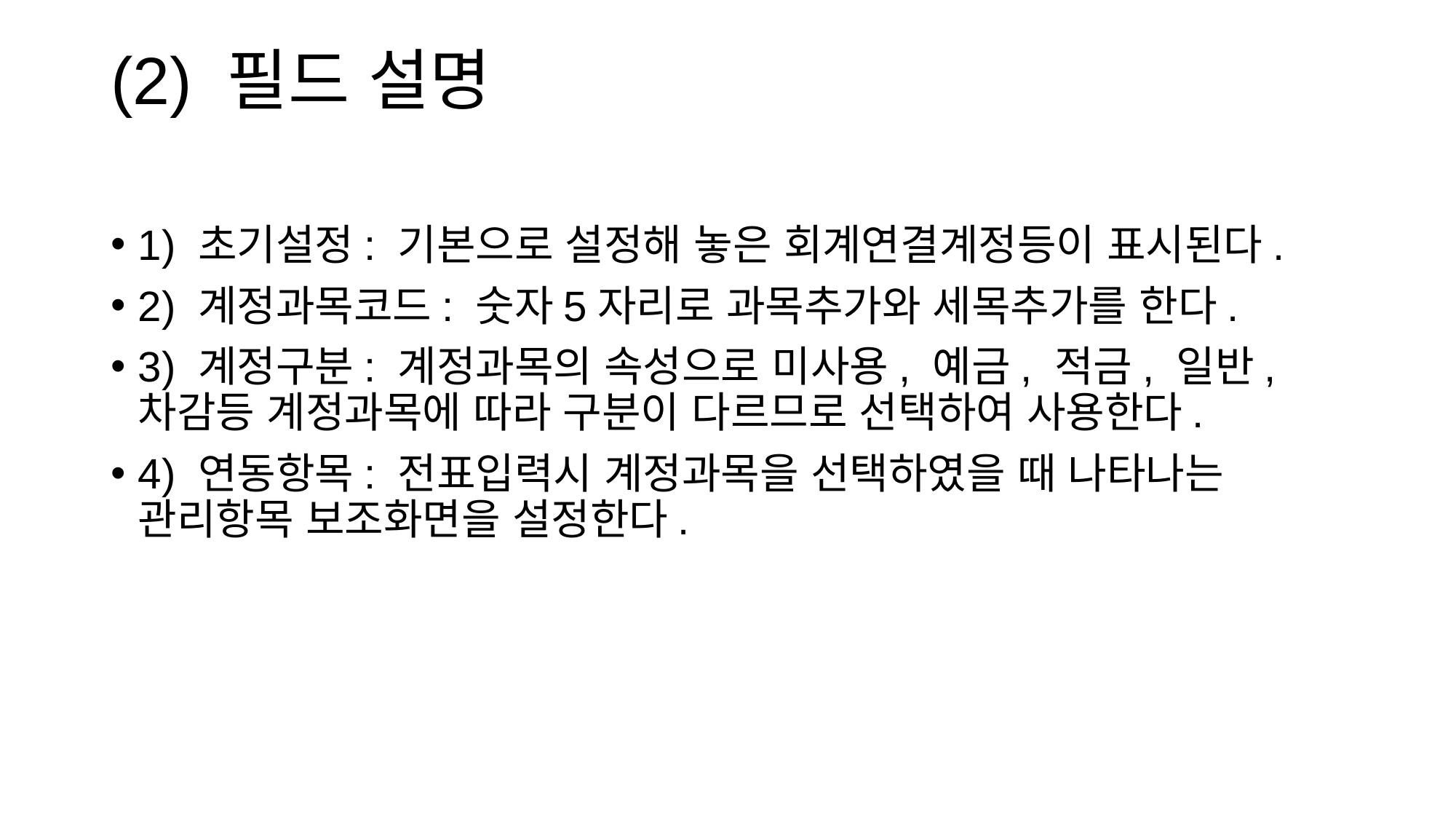

# (2) 필드 설명
1) 초기설정: 기본으로 설정해 놓은 회계연결계정등이 표시된다.
2) 계정과목코드: 숫자5자리로 과목추가와 세목추가를 한다.
3) 계정구분: 계정과목의 속성으로 미사용, 예금, 적금, 일반, 차감등 계정과목에 따라 구분이 다르므로 선택하여 사용한다.
4) 연동항목: 전표입력시 계정과목을 선택하였을 때 나타나는 관리항목 보조화면을 설정한다.